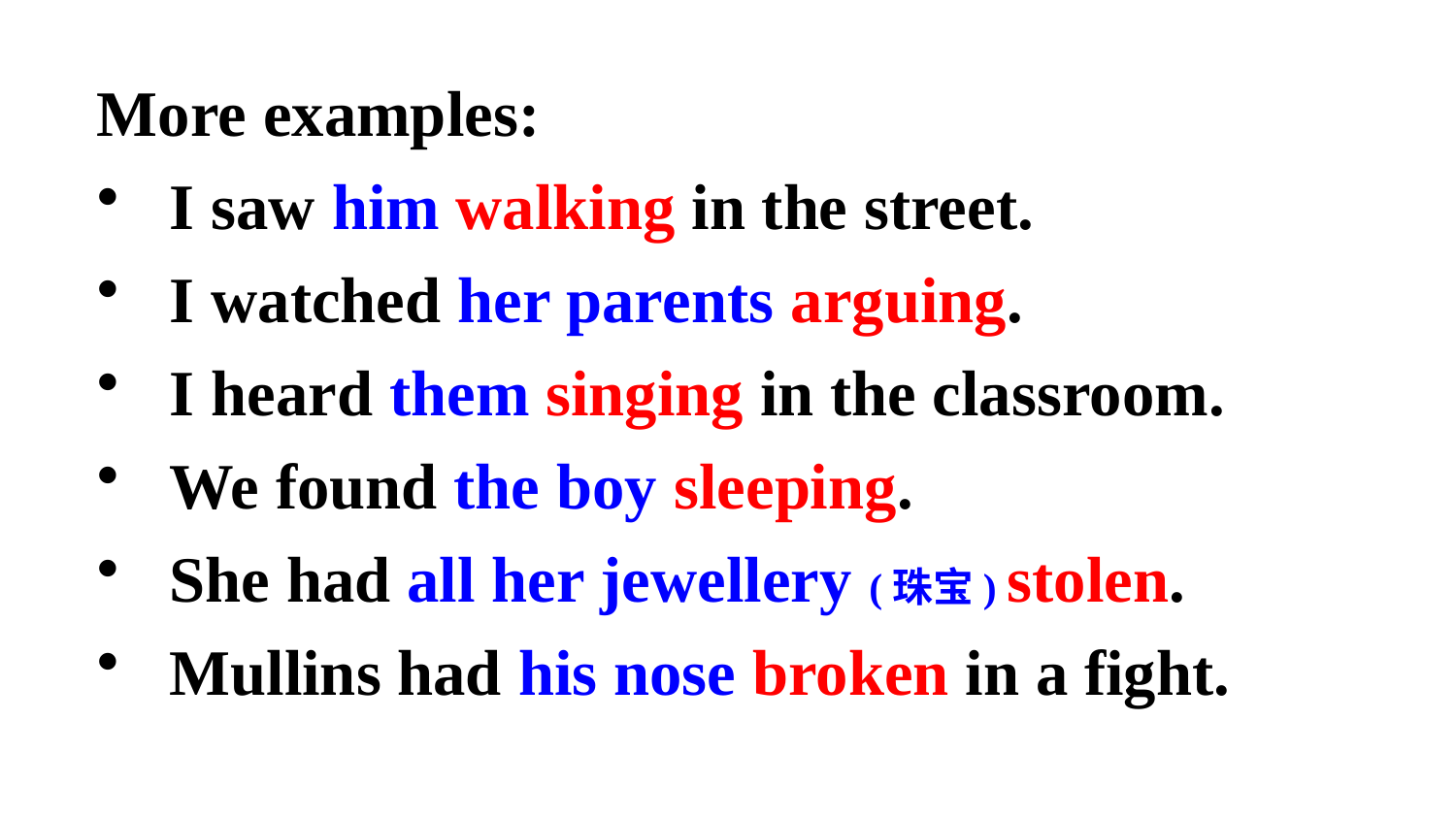

More examples:
I saw him walking in the street.
I watched her parents arguing.
I heard them singing in the classroom.
We found the boy sleeping.
She had all her jewellery (珠宝) stolen.
Mullins had his nose broken in a fight.